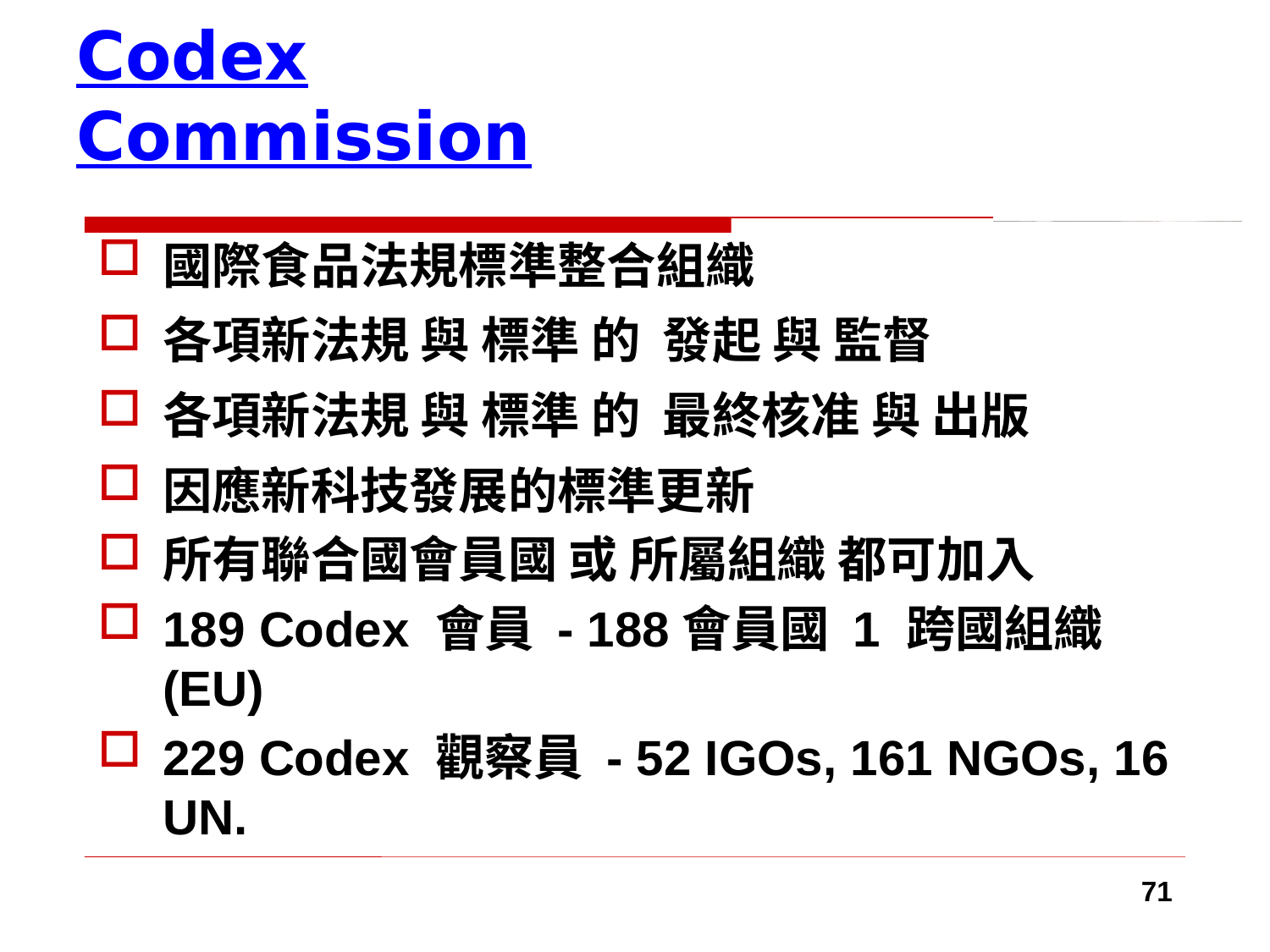

# Codex Commission
國際食品法規標準整合組織
各項新法規 與 標準 的  發起 與 監督
各項新法規 與 標準 的  最終核准 與 出版
因應新科技發展的標準更新
所有聯合國會員國 或 所屬組織 都可加入
189 Codex 會員 - 188會員國 1 跨國組織 (EU)
229 Codex 觀察員 - 52 IGOs, 161 NGOs, 16 UN.

71